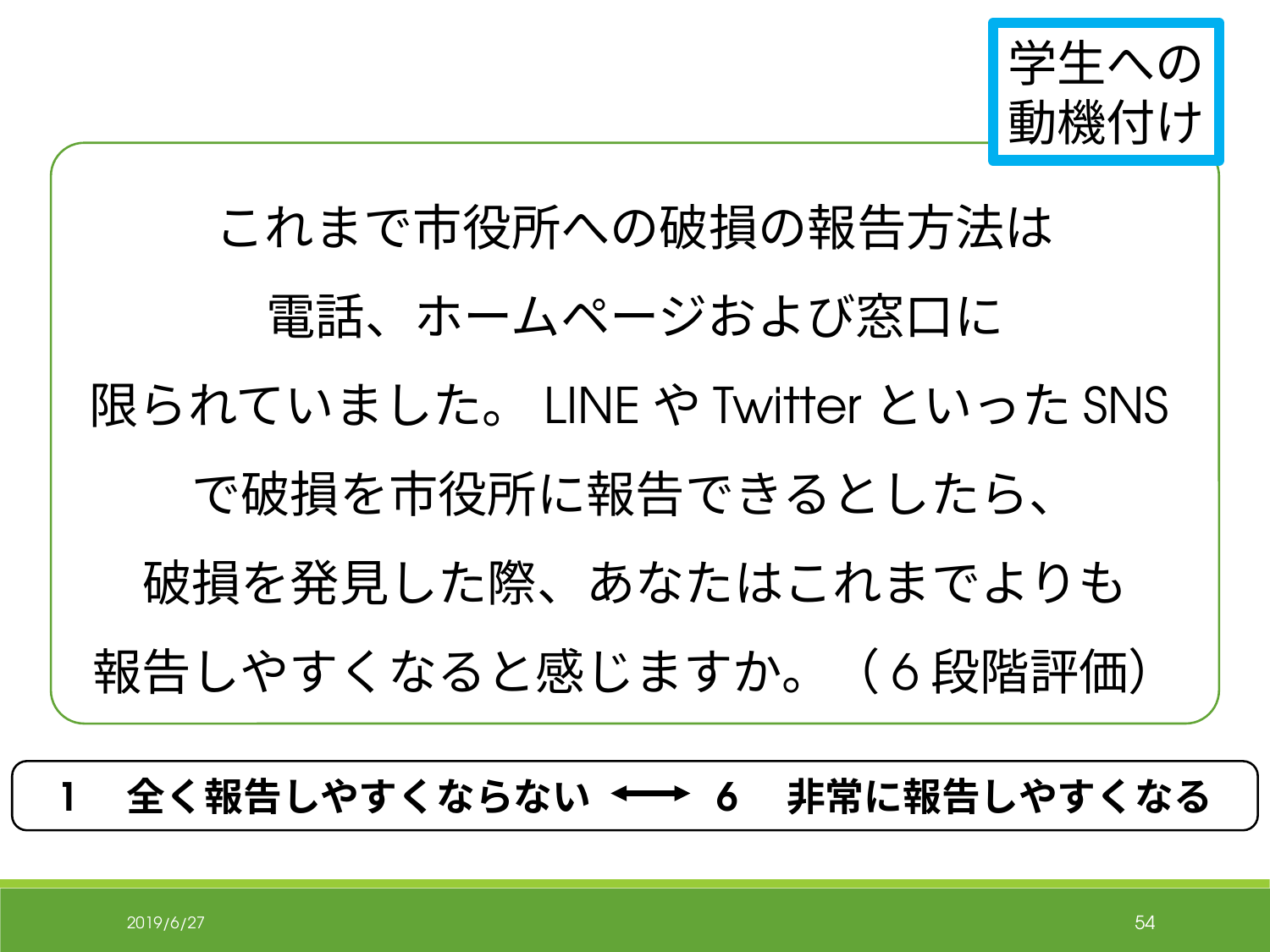

### Chart: 破損を発見した経験

| Category |
|---|
学生への
動機付け
これまで市役所への破損の報告方法は
電話、ホームページおよび窓口に
限られていました。LINEやTwitterといったSNSで破損を市役所に報告できるとしたら、
破損を発見した際、あなたはこれまでよりも
報告しやすくなると感じますか。（6段階評価）
1　全く報告しやすくならない　　　6　非常に報告しやすくなる
2019/6/27
54